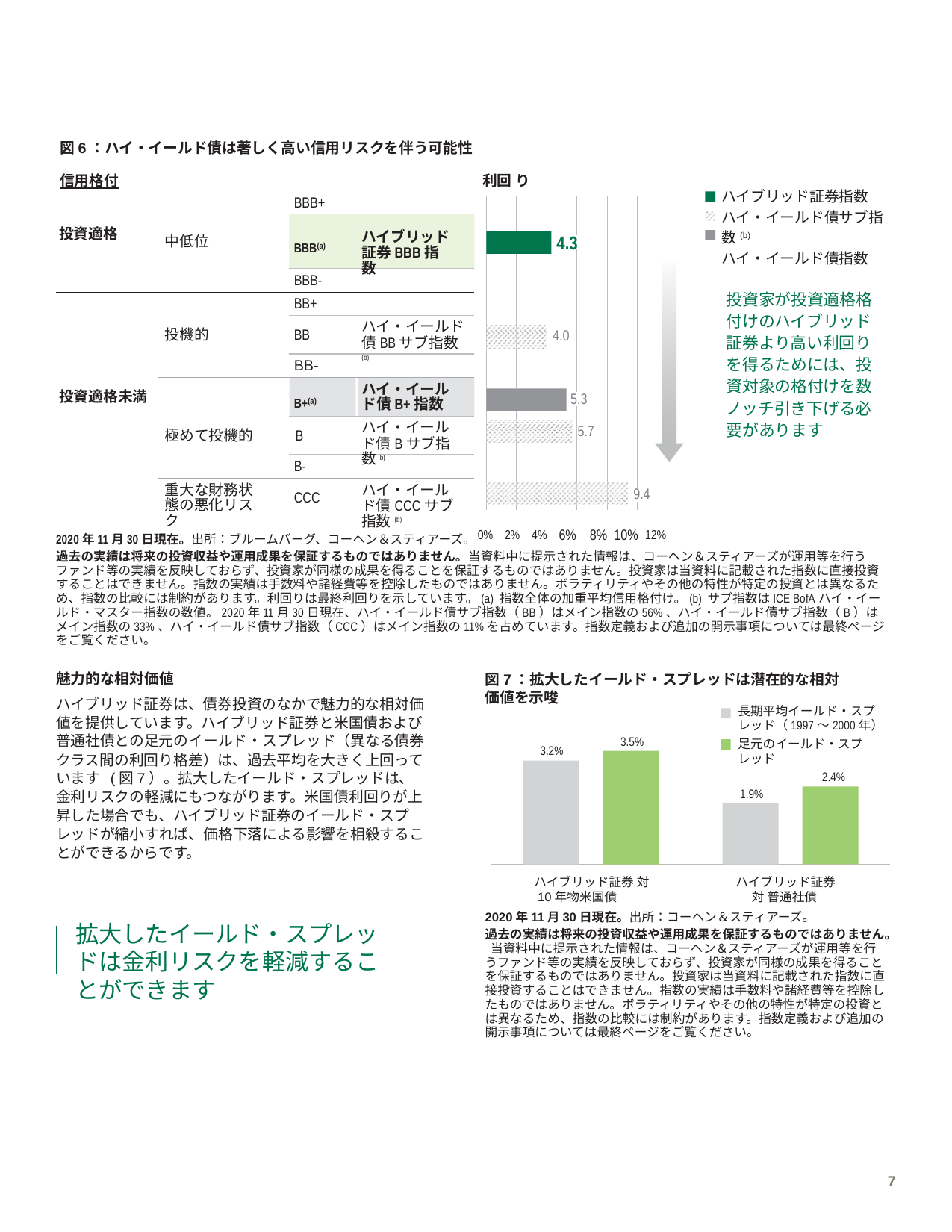

図6：ハイ・イールド債は著しく高い信用リスクを伴う可能性
信用格付     	  利回 り
ハイブリッド証券指数
ハイ・イールド債サブ指数(b)
ハイ・イールド債指数

BBB+

投資適格
BBB(a)
ハイブリッド証券BBB指数
4.3

中低位

BBB-
投資家が投資適格格付けのハイブリッド証券より高い利回りを得るためには、投資対象の格付けを数ノッチ引き下げる必要があります

BB+

ハイ・イールド債BBサブ指数(b)
投機的
BB
4.0

BB-

ハイ・イールド債B+指数
B+(a)
投資適格未満
5.3

ハイ・イールド債Bサブ指数b)
5.7

極めて投機的	B

B-

重大な財務状態の悪化リスク
ハイ・イールド債CCCサブ指数(b)

9.4
CCC

0%    2%    4%    6%    8%  10%  12%

2020年11月30日現在。出所：ブルームバーグ、コーヘン＆スティアーズ。
過去の実績は将来の投資収益や運用成果を保証するものではありません。当資料中に提示された情報は、コーヘン＆スティアーズが運用等を行うファンド等の実績を反映しておらず、投資家が同様の成果を得ることを保証するものではありません。投資家は当資料に記載された指数に直接投資することはできません。指数の実績は手数料や諸経費等を控除したものではありません。ボラティリティやその他の特性が特定の投資とは異なるため、指数の比較には制約があります。利回りは最終利回りを示しています。(a) 指数全体の加重平均信用格付け。(b) サブ指数はICE BofAハイ・イールド・マスター指数の数値。2020年11月30日現在、ハイ・イールド債サブ指数（BB）はメイン指数の56%、ハイ・イールド債サブ指数（B）はメイン指数の33%、ハイ・イールド債サブ指数（CCC）はメイン指数の11%を占めています。指数定義および追加の開示事項については最終ページをご覧ください。
魅力的な相対価値
ハイブリッド証券は、債券投資のなかで魅力的な相対価値を提供しています。ハイブリッド証券と米国債および普通社債との足元のイールド・スプレッド（異なる債券クラス間の利回り格差）は、過去平均を大きく上回っています  (図7）。拡大したイールド・スプレッドは、金利リスクの軽減にもつながります。米国債利回りが上昇した場合でも、ハイブリッド証券のイールド・スプレッドが縮小すれば、価格下落による影響を相殺することができるからです。
図7：拡大したイールド・スプレッドは潜在的な相対価値を示唆
長期平均イールド・スプレッド（1997～2000年）
足元のイールド・スプレッド

3.5%

3.2%

2.4%
1.9%

ハイブリッド証券 対
 10年物米国債
ハイブリッド証券 対 普通社債
2020年11月30日現在。出所：コーヘン＆スティアーズ。
過去の実績は将来の投資収益や運用成果を保証するものではありません。  当資料中に提示された情報は、コーヘン＆スティアーズが運用等を行うファンド等の実績を反映しておらず、投資家が同様の成果を得ることを保証するものではありません。投資家は当資料に記載された指数に直接投資することはできません。指数の実績は手数料や諸経費等を控除したものではありません。ボラティリティやその他の特性が特定の投資とは異なるため、指数の比較には制約があります。指数定義および追加の開示事項については最終ページをご覧ください。
拡大したイールド・スプレッドは金利リスクを軽減することができます

7